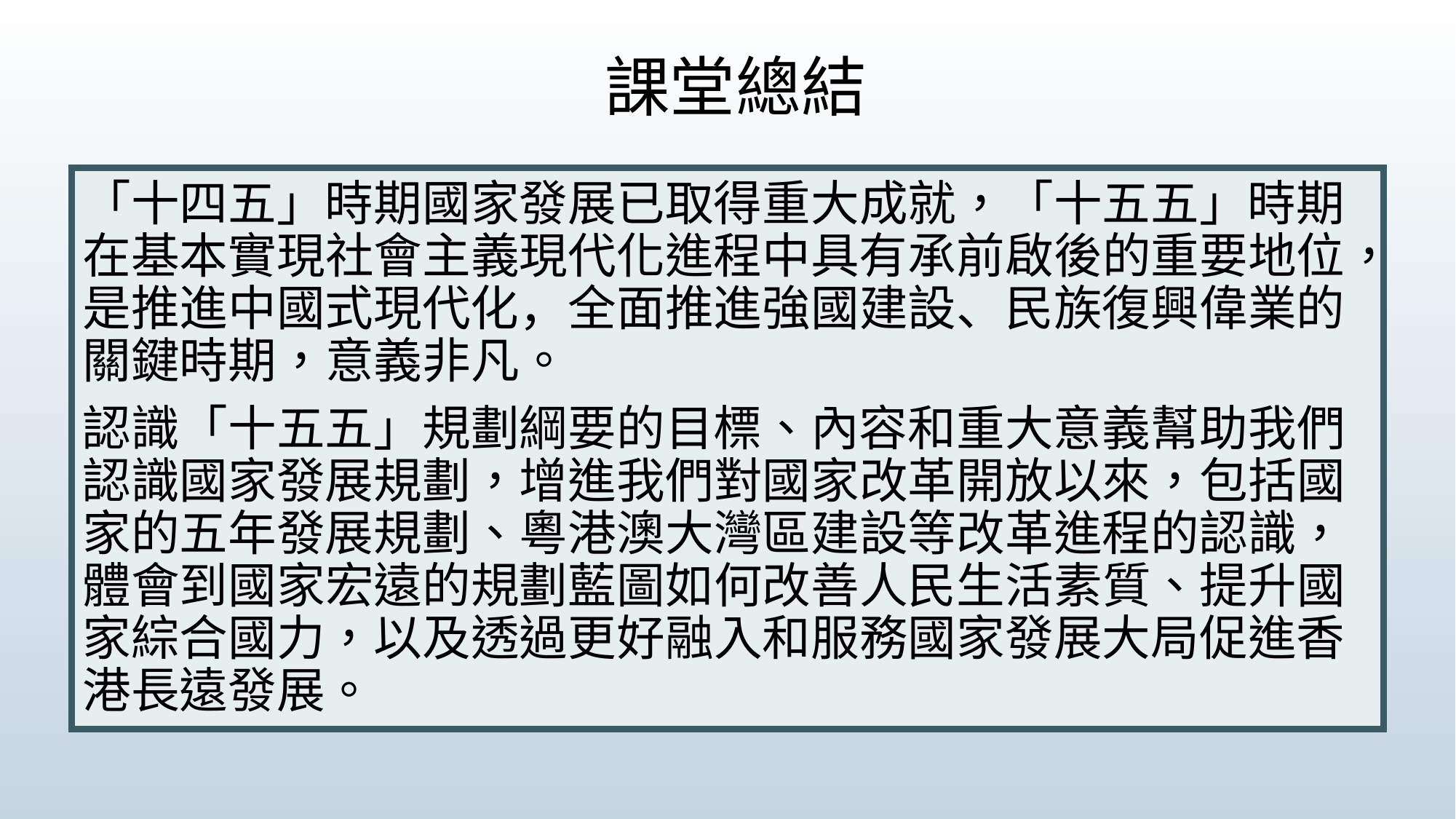

# 課堂總結
「十四五」時期國家發展已取得重大成就，「十五五」時期在基本實現社會主義現代化進程中具有承前啟後的重要地位，是推進中國式現代化，全面推進強國建設、民族復興偉業的關鍵時期，意義非凡。
認識「十五五」規劃綱要的目標、內容和重大意義幫助我們認識國家發展規劃，增進我們對國家改革開放以來，包括國家的五年發展規劃、粵港澳大灣區建設等改革進程的認識，體會到國家宏遠的規劃藍圖如何改善人民生活素質、提升國家綜合國力，以及透過更好融入和服務國家發展大局促進香港長遠發展。